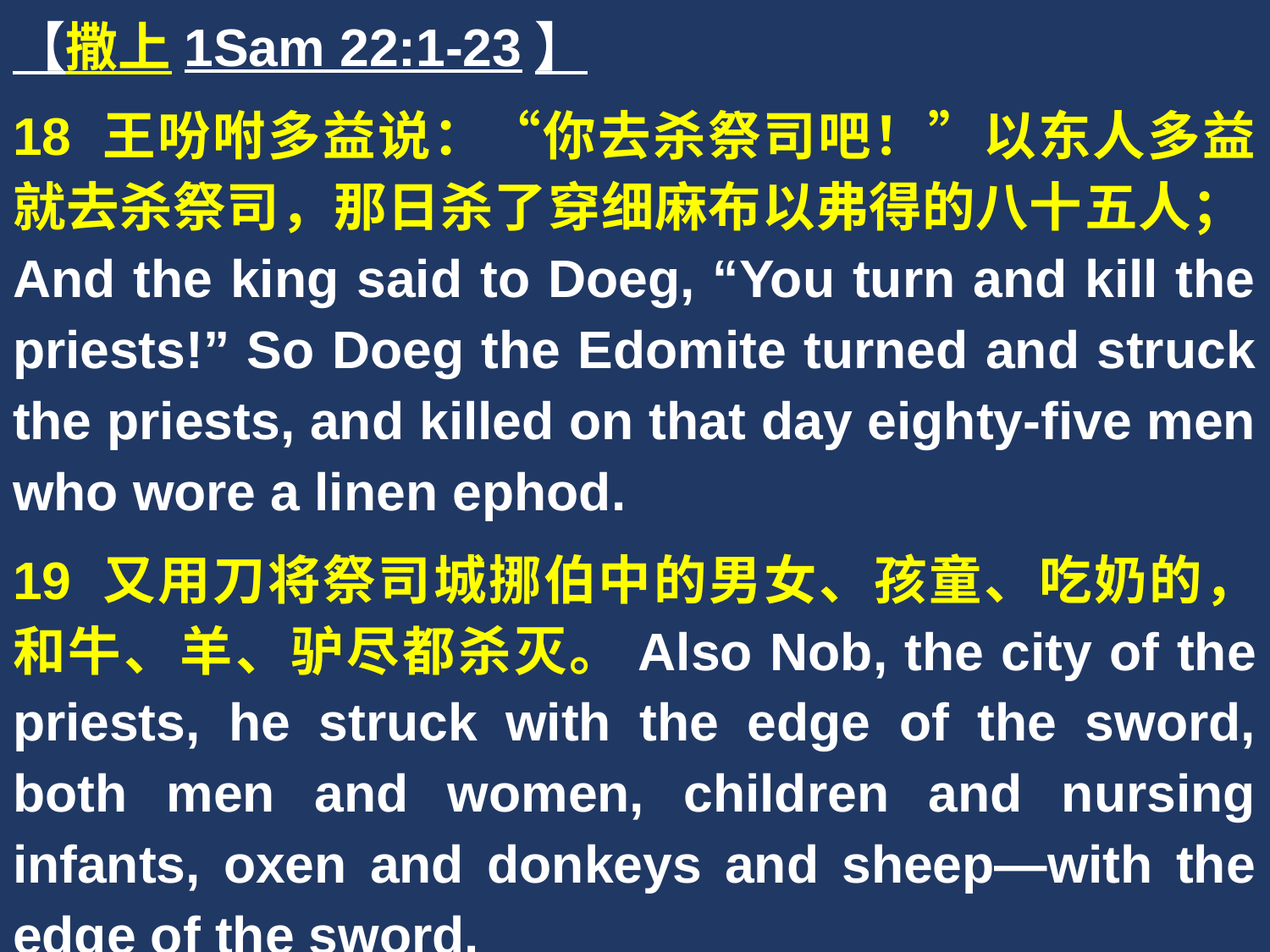

【撒上1Sam 22:1-23】
18 王吩咐多益说：“你去杀祭司吧！”以东人多益就去杀祭司，那日杀了穿细麻布以弗得的八十五人；And the king said to Doeg, “You turn and kill the priests!” So Doeg the Edomite turned and struck the priests, and killed on that day eighty-five men who wore a linen ephod.
19 又用刀将祭司城挪伯中的男女、孩童、吃奶的，和牛、羊、驴尽都杀灭。Also Nob, the city of the priests, he struck with the edge of the sword, both men and women, children and nursing infants, oxen and donkeys and sheep—with the edge of the sword.